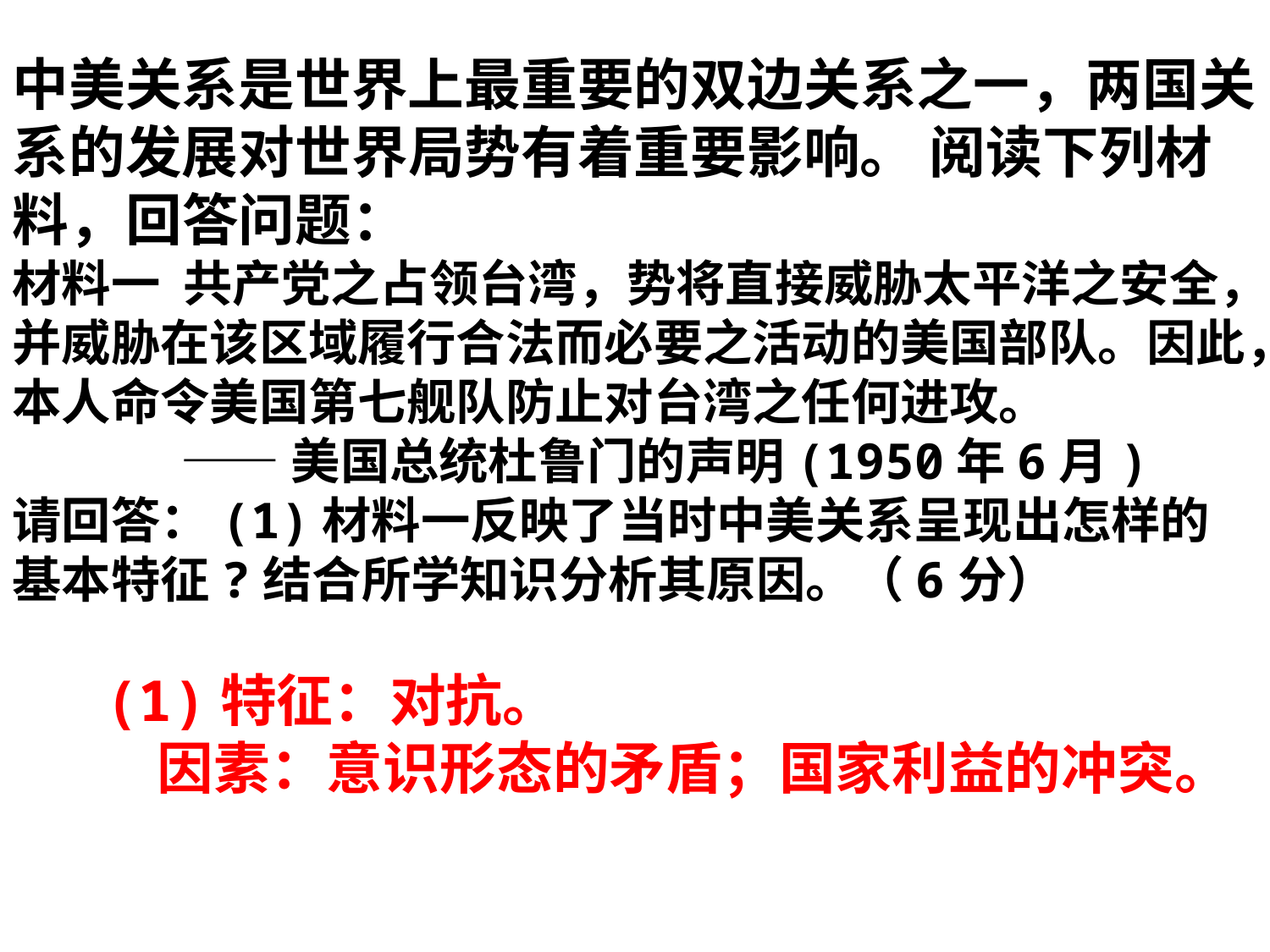

中美关系是世界上最重要的双边关系之一，两国关系的发展对世界局势有着重要影响。 阅读下列材料，回答问题：
材料一  共产党之占领台湾，势将直接威胁太平洋之安全，并威胁在该区域履行合法而必要之活动的美国部队。因此，本人命令美国第七舰队防止对台湾之任何进攻。
               ——美国总统杜鲁门的声明(1950年6月)
请回答：(1)材料一反映了当时中美关系呈现出怎样的基本特征?结合所学知识分析其原因。（6分）
(1)特征：对抗。
   因素：意识形态的矛盾；国家利益的冲突。